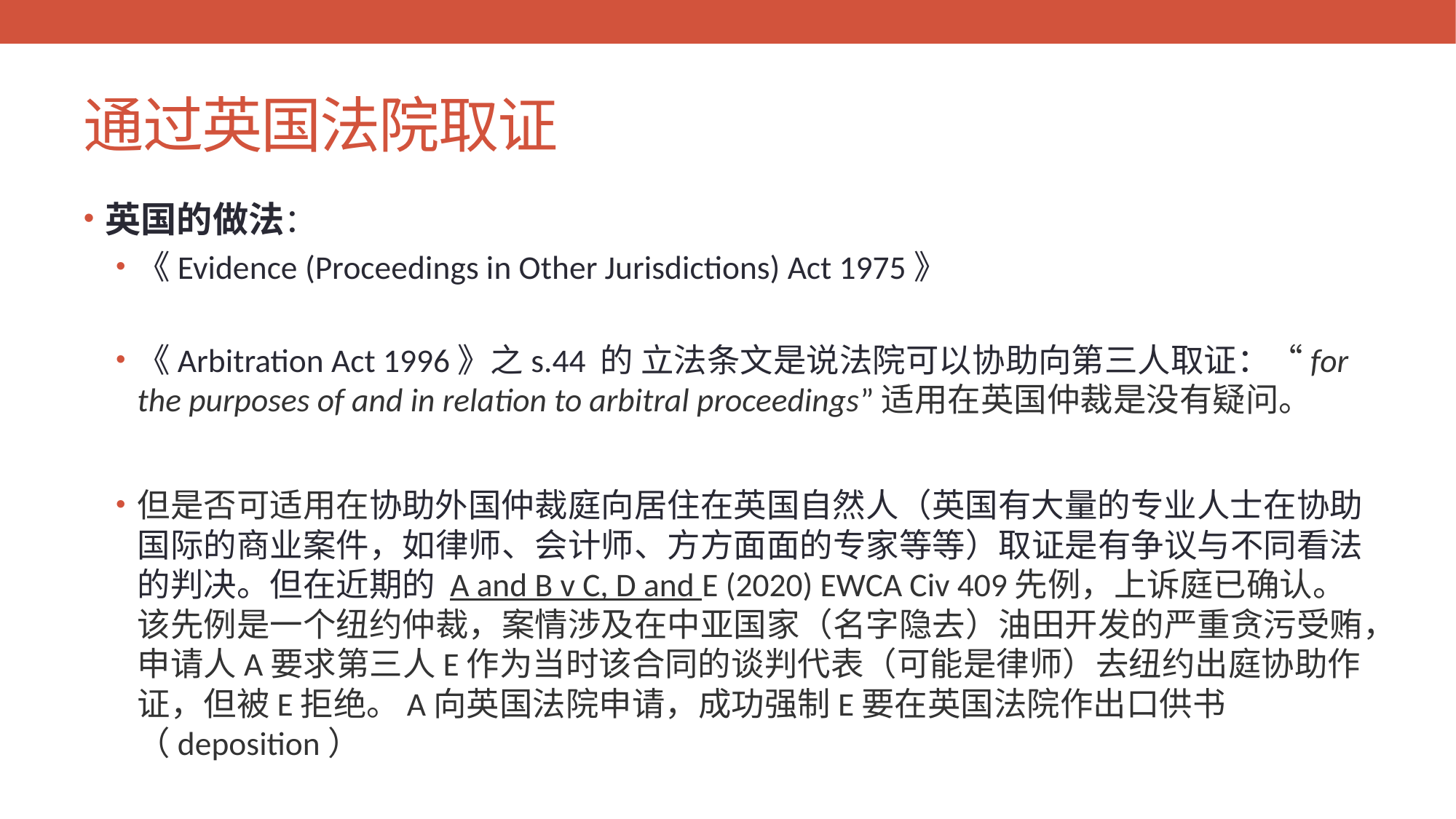

# 通过英国法院取证
英国的做法：
《Evidence (Proceedings in Other Jurisdictions) Act 1975》

《Arbitration Act 1996》之s.44 的 立法条文是说法院可以协助向第三人取证：“for the purposes of and in relation to arbitral proceedings”适用在英国仲裁是没有疑问。

但是否可适用在协助外国仲裁庭向居住在英国自然人（英国有大量的专业人士在协助国际的商业案件，如律师、会计师、方方面面的专家等等）取证是有争议与不同看法的判决。但在近期的 A and B v C, D and E (2020) EWCA Civ 409先例，上诉庭已确认。该先例是一个纽约仲裁，案情涉及在中亚国家（名字隐去）油田开发的严重贪污受贿，申请人A要求第三人E作为当时该合同的谈判代表（可能是律师）去纽约出庭协助作证，但被E拒绝。A向英国法院申请，成功强制E要在英国法院作出口供书（deposition）